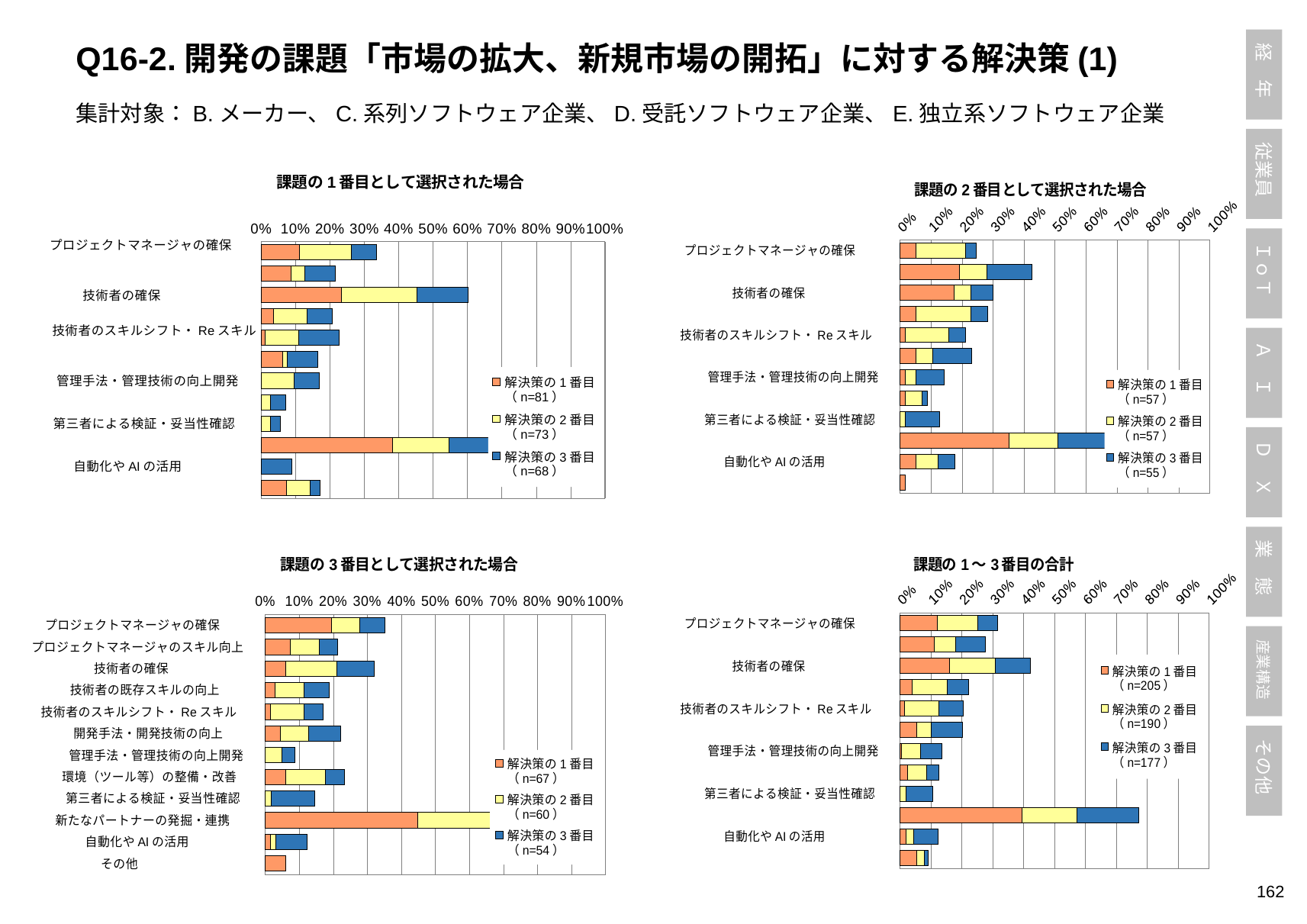

Q16-2.開発の課題「市場の拡大、新規市場の開拓」に対する解決策(1)
集計対象：B.メーカー、C.系列ソフトウェア企業、D.受託ソフトウェア企業、E.独立系ソフトウェア企業

### Chart: 課題の1番目として選択された場合

| Category | 解決策の1番目（n=81） | 解決策の2番目（n=73） | 解決策の3番目（n=68） |
|---|---|---|---|
| プロジェクトマネージャの確保             | 0.1111111111111111 | 0.1506849315068493 | 0.07352941176470588 |
| プロジェクトマネージャのスキル向上      | 0.08641975308641975 | 0.0410958904109589 | 0.08823529411764706 |
| 技術者の確保                            | 0.2345679012345679 | 0.2191780821917808 | 0.14705882352941177 |
| 技術者の既存スキルの向上             | 0.037037037037037035 | 0.0958904109589041 | 0.07352941176470588 |
| 技術者のスキルシフト・Reスキル        | 0.012345679012345678 | 0.0958904109589041 | 0.11764705882352941 |
| 開発手法・開発技術の向上            | 0.06172839506172839 | 0.0136986301369863 | 0.08823529411764706 |
| 管理手法・管理技術の向上開発      | 0.0 | 0.0958904109589041 | 0.07352941176470588 |
| 環境（ツール等）の整備・改善        | 0.0 | 0.0273972602739726 | 0.04411764705882353 |
| 第三者による検証・妥当性確認       | 0.0 | 0.0273972602739726 | 0.029411764705882353 |
| 新たなパートナーの発掘・連携          | 0.38271604938271603 | 0.1643835616438356 | 0.14705882352941177 |
| 自動化やAIの活用                      | 0.0 | 0.0 | 0.08823529411764706 |
| その他                                     | 0.07407407407407407 | 0.0684931506849315 | 0.029411764705882353 |

### Chart: 課題の2番目として選択された場合

| Category | 解決策の1番目（n=57） | 解決策の2番目（n=57） | 解決策の3番目（n=55） |
|---|---|---|---|
| プロジェクトマネージャの確保             | 0.05263157894736842 | 0.15789473684210525 | 0.03636363636363636 |
| プロジェクトマネージャのスキル向上      | 0.19298245614035087 | 0.08771929824561403 | 0.14545454545454545 |
| 技術者の確保                            | 0.17543859649122806 | 0.05263157894736842 | 0.07272727272727272 |
| 技術者の既存スキルの向上             | 0.05263157894736842 | 0.17543859649122806 | 0.05454545454545454 |
| 技術者のスキルシフト・Reスキル        | 0.017543859649122806 | 0.14035087719298245 | 0.05454545454545454 |
| 開発手法・開発技術の向上            | 0.05263157894736842 | 0.05263157894736842 | 0.12727272727272726 |
| 管理手法・管理技術の向上開発      | 0.017543859649122806 | 0.03508771929824561 | 0.09090909090909091 |
| 環境（ツール等）の整備・改善        | 0.017543859649122806 | 0.05263157894736842 | 0.01818181818181818 |
| 第三者による検証・妥当性確認       | 0.0 | 0.017543859649122806 | 0.10909090909090909 |
| 新たなパートナーの発掘・連携          | 0.3508771929824561 | 0.15789473684210525 | 0.23636363636363636 |
| 自動化やAIの活用                      | 0.05263157894736842 | 0.07017543859649122 | 0.05454545454545454 |
| その他                                     | 0.017543859649122806 | 0.0 | 0.0 |

### Chart: 課題の3番目として選択された場合

| Category | 解決策の1番目（n=67） | 解決策の2番目（n=60） | 解決策の3番目（n=54） |
|---|---|---|---|
| プロジェクトマネージャの確保             | 0.19402985074626866 | 0.08333333333333333 | 0.07407407407407407 |
| プロジェクトマネージャのスキル向上      | 0.07462686567164178 | 0.08333333333333333 | 0.05555555555555555 |
| 技術者の確保                            | 0.05970149253731343 | 0.15 | 0.1111111111111111 |
| 技術者の既存スキルの向上             | 0.029850746268656716 | 0.08333333333333333 | 0.07407407407407407 |
| 技術者のスキルシフト・Reスキル        | 0.014925373134328358 | 0.1 | 0.05555555555555555 |
| 開発手法・開発技術の向上            | 0.04477611940298507 | 0.08333333333333333 | 0.09259259259259259 |
| 管理手法・管理技術の向上開発      | 0.0 | 0.05 | 0.037037037037037035 |
| 環境（ツール等）の整備・改善        | 0.05970149253731343 | 0.11666666666666667 | 0.05555555555555555 |
| 第三者による検証・妥当性確認       | 0.0 | 0.016666666666666666 | 0.12962962962962962 |
| 新たなパートナーの発掘・連携          | 0.44776119402985076 | 0.21666666666666667 | 0.2222222222222222 |
| 自動化やAIの活用                      | 0.014925373134328358 | 0.016666666666666666 | 0.09259259259259259 |
| その他                                     | 0.05970149253731343 | 0.0 | 0.0 |

### Chart: 課題の1～3番目の合計

| Category | 解決策の1番目（n=205） | 解決策の2番目（n=190） | 解決策の3番目（n=177） |
|---|---|---|---|
| プロジェクトマネージャの確保             | 0.12195121951219512 | 0.13157894736842105 | 0.062146892655367235 |
| プロジェクトマネージャのスキル向上      | 0.11219512195121951 | 0.06842105263157895 | 0.096045197740113 |
| 技術者の確保                            | 0.16097560975609757 | 0.14736842105263157 | 0.11299435028248588 |
| 技術者の既存スキルの向上             | 0.03902439024390244 | 0.11578947368421053 | 0.06779661016949153 |
| 技術者のスキルシフト・Reスキル        | 0.014634146341463415 | 0.11052631578947368 | 0.07909604519774012 |
| 開発手法・開発技術の向上            | 0.05365853658536585 | 0.04736842105263158 | 0.1016949152542373 |
| 管理手法・管理技術の向上開発      | 0.004878048780487805 | 0.06315789473684211 | 0.06779661016949153 |
| 環境（ツール等）の整備・改善        | 0.024390243902439025 | 0.06315789473684211 | 0.03954802259887006 |
| 第三者による検証・妥当性確認       | 0.0 | 0.021052631578947368 | 0.0847457627118644 |
| 新たなパートナーの発掘・連携          | 0.3951219512195122 | 0.17894736842105263 | 0.1977401129943503 |
| 自動化やAIの活用                      | 0.01951219512195122 | 0.02631578947368421 | 0.07909604519774012 |
| その他                                     | 0.05365853658536585 | 0.02631578947368421 | 0.011299435028248588 |
162